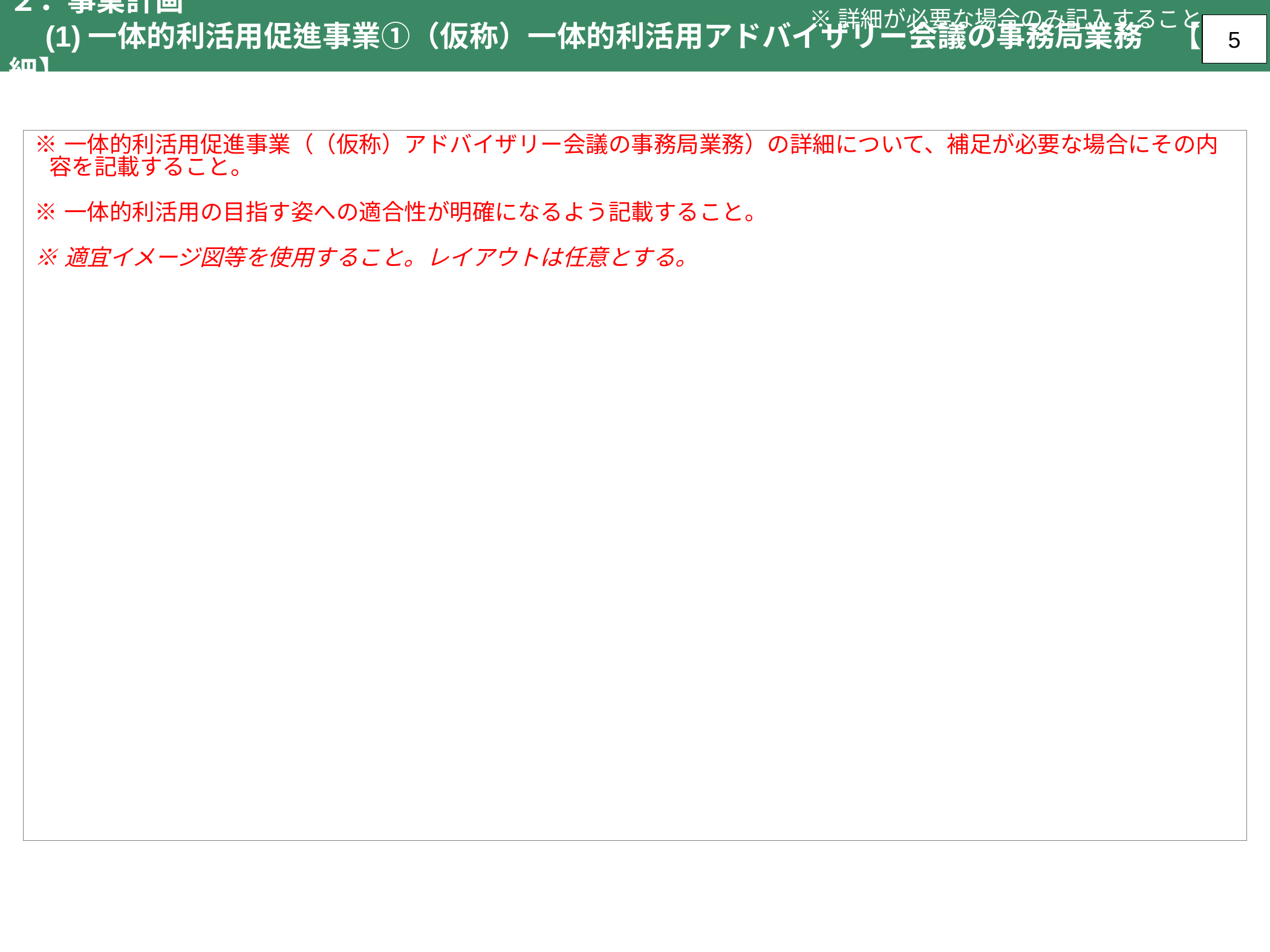

※詳細が必要な場合のみ記入すること
２．事業計画
　(1)一体的利活用促進事業①（仮称）一体的利活用アドバイザリー会議の事務局業務　【詳細】
5
| ※一体的利活用促進事業（（仮称）アドバイザリー会議の事務局業務）の詳細について、補足が必要な場合にその内容を記載すること。 ※一体的利活用の目指す姿への適合性が明確になるよう記載すること。 ※適宜イメージ図等を使用すること。レイアウトは任意とする。 |
| --- |